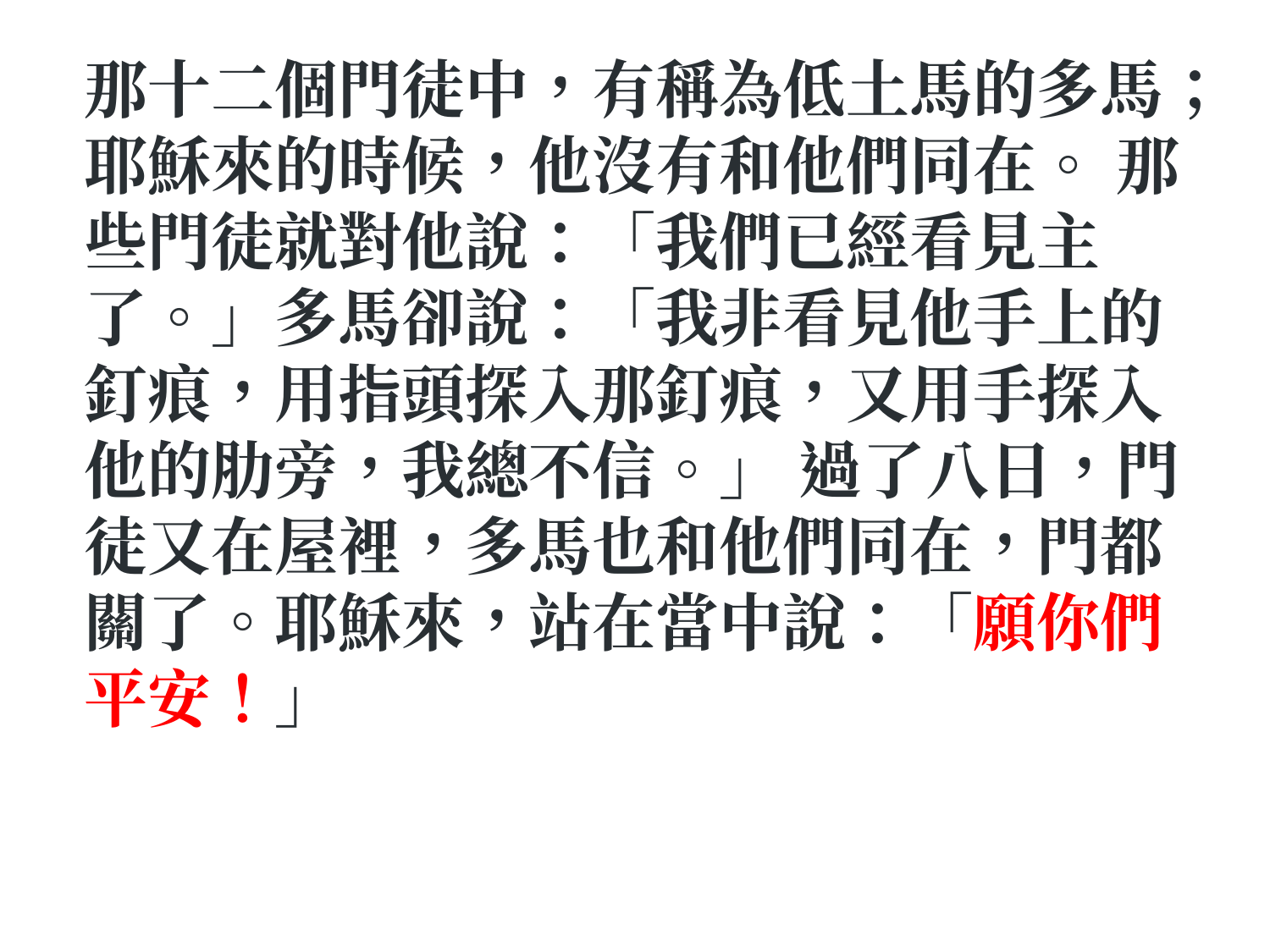

那十二個門徒中，有稱為低土馬的多馬；耶穌來的時候，他沒有和他們同在。 那些門徒就對他說：「我們已經看見主了。」多馬卻說：「我非看見他手上的釘痕，用指頭探入那釘痕，又用手探入他的肋旁，我總不信。」 過了八日，門徒又在屋裡，多馬也和他們同在，門都關了。耶穌來，站在當中說：「願你們平安！」